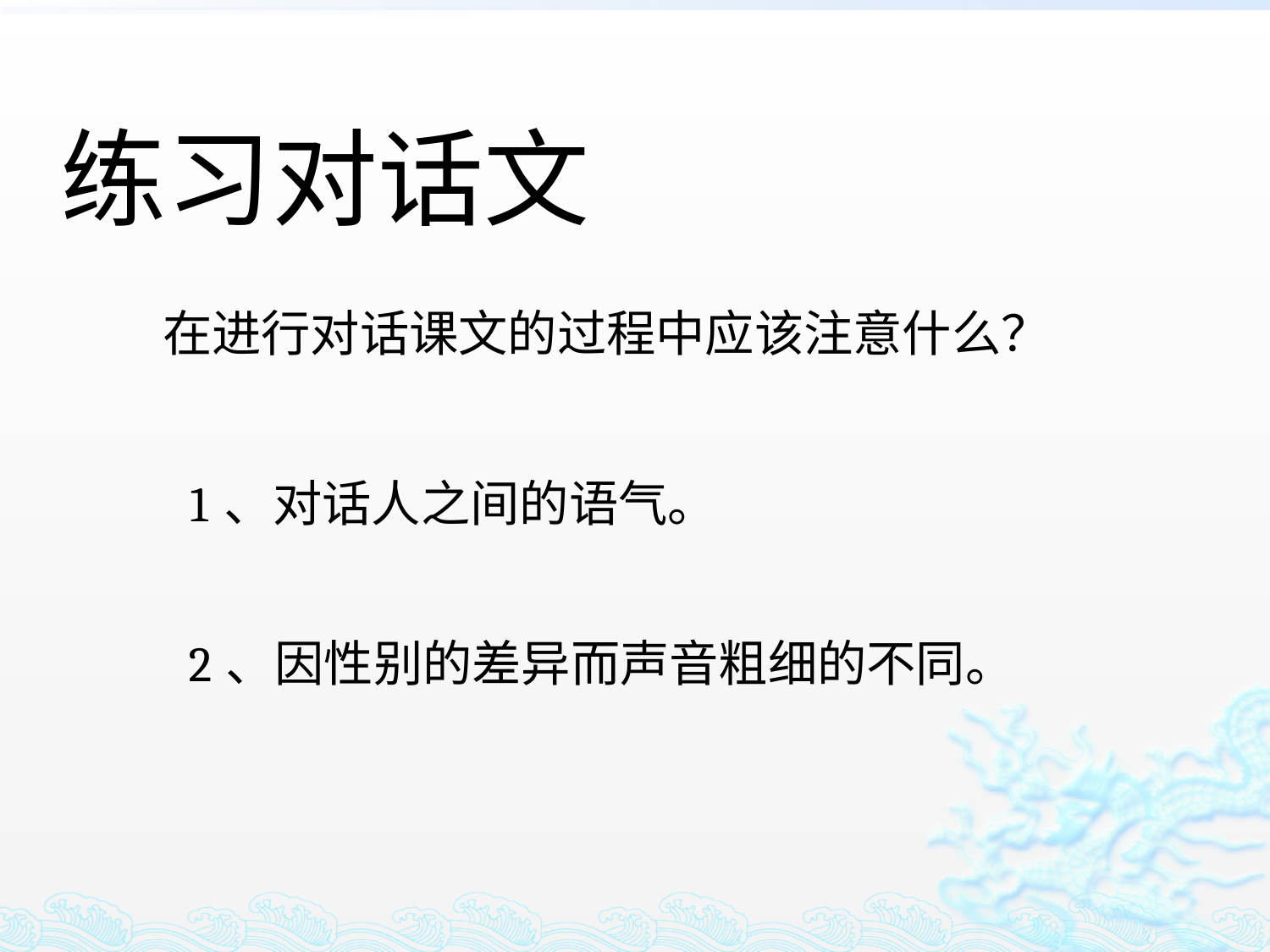

练习对话文
在进行对话课文的过程中应该注意什么？
1、对话人之间的语气。
2、因性别的差异而声音粗细的不同。